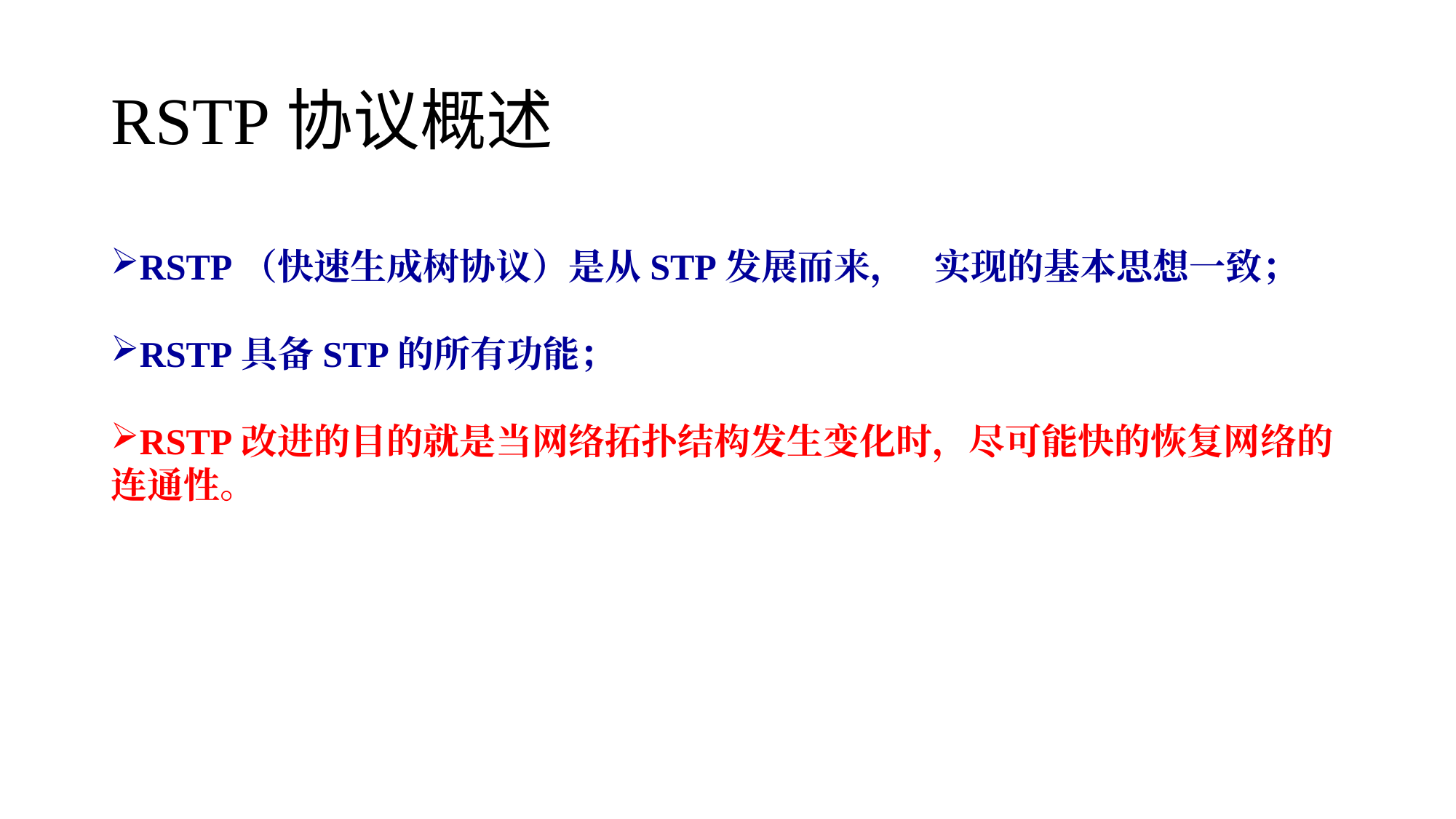

RSTP协议概述
RSTP（快速生成树协议）是从STP发展而来，   实现的基本思想一致；

RSTP具备STP的所有功能；

RSTP改进的目的就是当网络拓扑结构发生变化时，尽可能快的恢复网络的连通性。
18